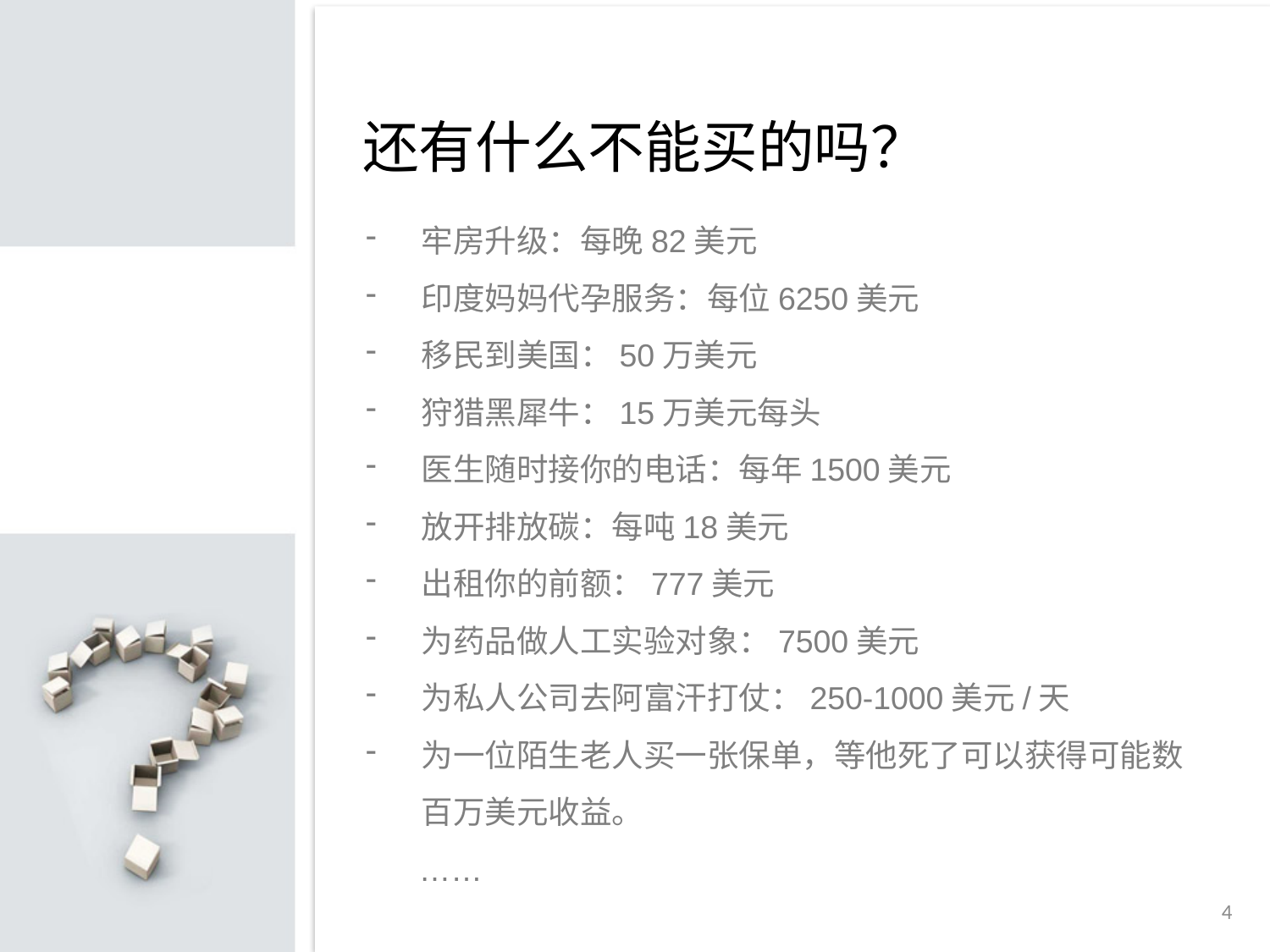

还有什么不能买的吗？
牢房升级：每晚82美元
印度妈妈代孕服务：每位6250美元
移民到美国：50万美元
狩猎黑犀牛：15万美元每头
医生随时接你的电话：每年1500美元
放开排放碳：每吨18美元
出租你的前额：777美元
为药品做人工实验对象：7500美元
为私人公司去阿富汗打仗：250-1000美元/天
为一位陌生老人买一张保单，等他死了可以获得可能数百万美元收益。
      ……
点击添加标题
点击添加标题
点击添加标题
4